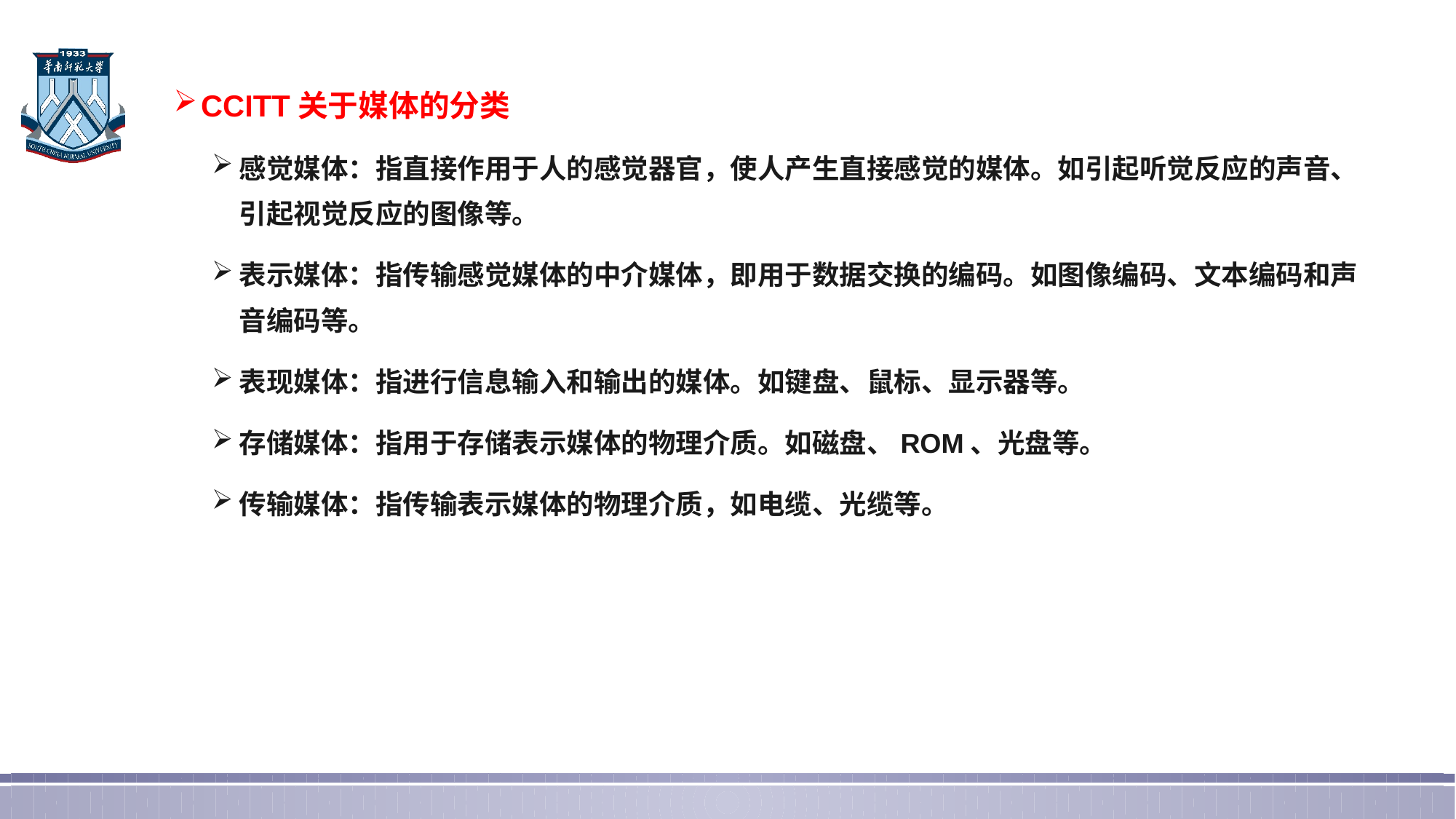

CCITT关于媒体的分类
感觉媒体：指直接作用于人的感觉器官，使人产生直接感觉的媒体。如引起听觉反应的声音、引起视觉反应的图像等。
表示媒体：指传输感觉媒体的中介媒体，即用于数据交换的编码。如图像编码、文本编码和声音编码等。
表现媒体：指进行信息输入和输出的媒体。如键盘、鼠标、显示器等。
存储媒体：指用于存储表示媒体的物理介质。如磁盘、ROM、光盘等。
传输媒体：指传输表示媒体的物理介质，如电缆、光缆等。